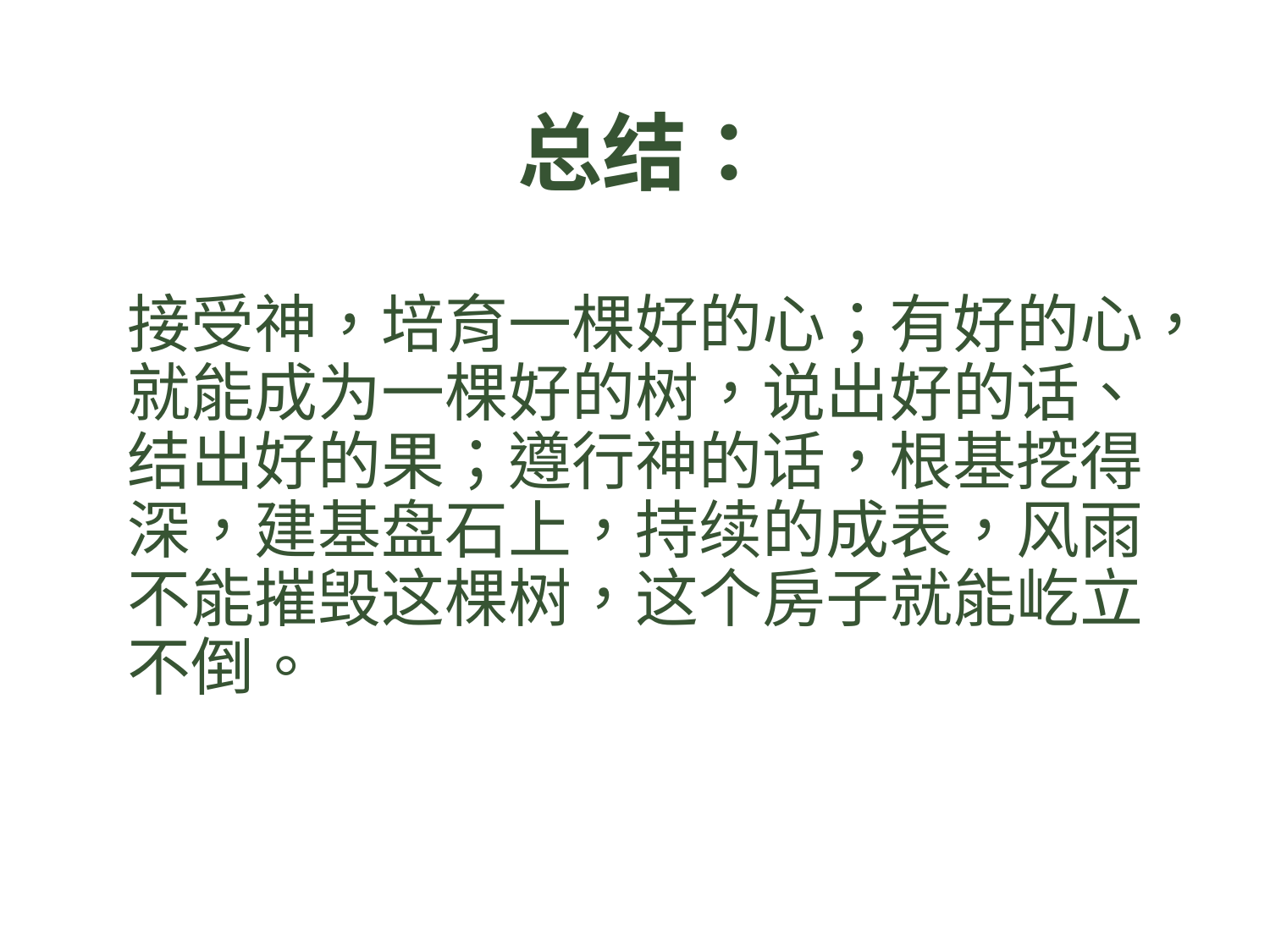

总结：

接受神，培育一棵好的心；有好的心，就能成为一棵好的树，说出好的话、结出好的果；遵行神的话，根基挖得深，建基盘石上，持续的成表，风雨不能摧毁这棵树，这个房子就能屹立不倒。